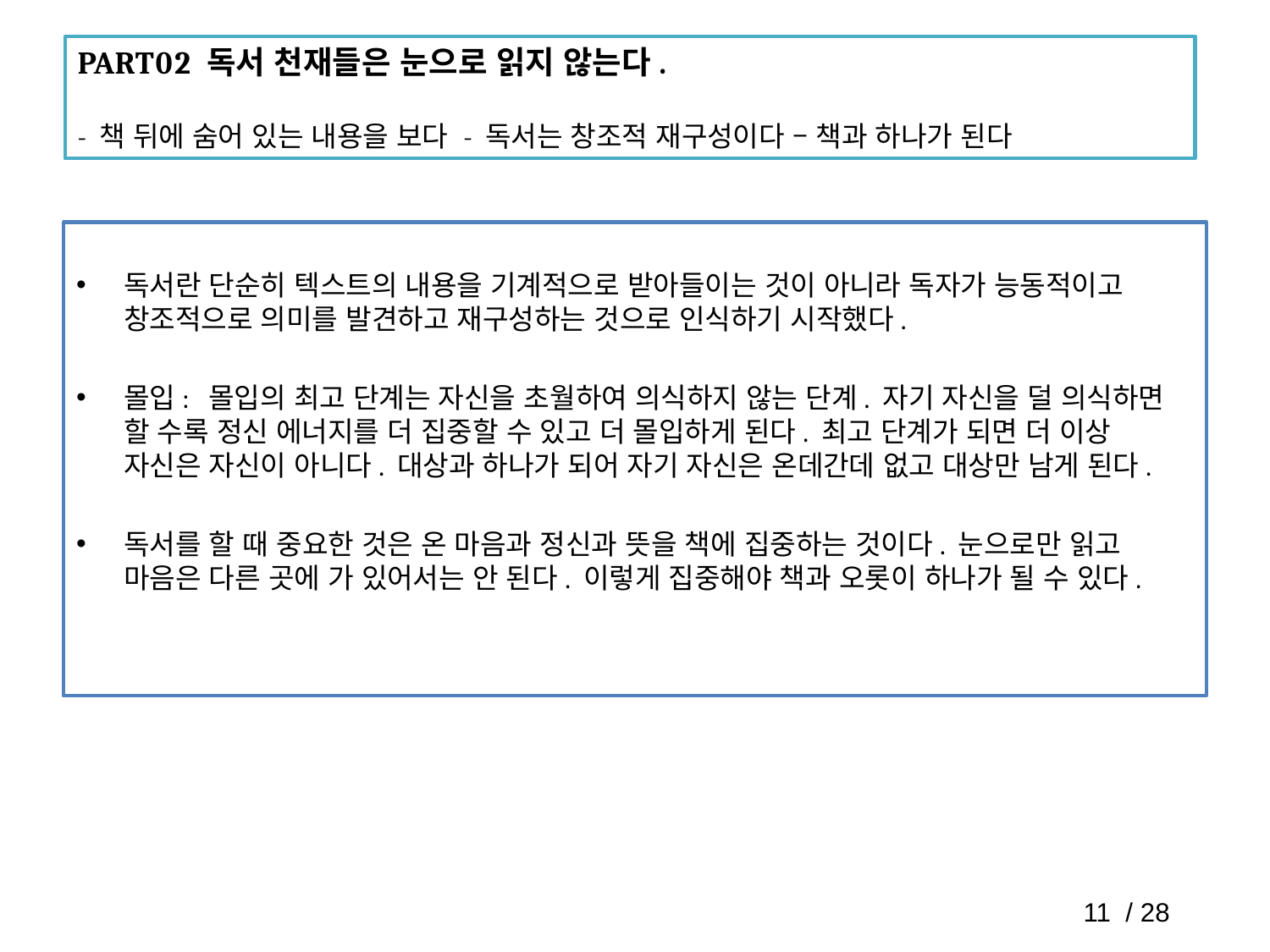

PART02 독서 천재들은 눈으로 읽지 않는다.
- 책 뒤에 숨어 있는 내용을 보다 - 독서는 창조적 재구성이다 – 책과 하나가 된다

독서란 단순히 텍스트의 내용을 기계적으로 받아들이는 것이 아니라 독자가 능동적이고 창조적으로 의미를 발견하고 재구성하는 것으로 인식하기 시작했다.

몰입:  몰입의 최고 단계는 자신을 초월하여 의식하지 않는 단계. 자기 자신을 덜 의식하면 할 수록 정신 에너지를 더 집중할 수 있고 더 몰입하게 된다. 최고 단계가 되면 더 이상 자신은 자신이 아니다. 대상과 하나가 되어 자기 자신은 온데간데 없고 대상만 남게 된다.

독서를 할 때 중요한 것은 온 마음과 정신과 뜻을 책에 집중하는 것이다. 눈으로만 읽고 마음은 다른 곳에 가 있어서는 안 된다. 이렇게 집중해야 책과 오롯이 하나가 될 수 있다.
11  / 28